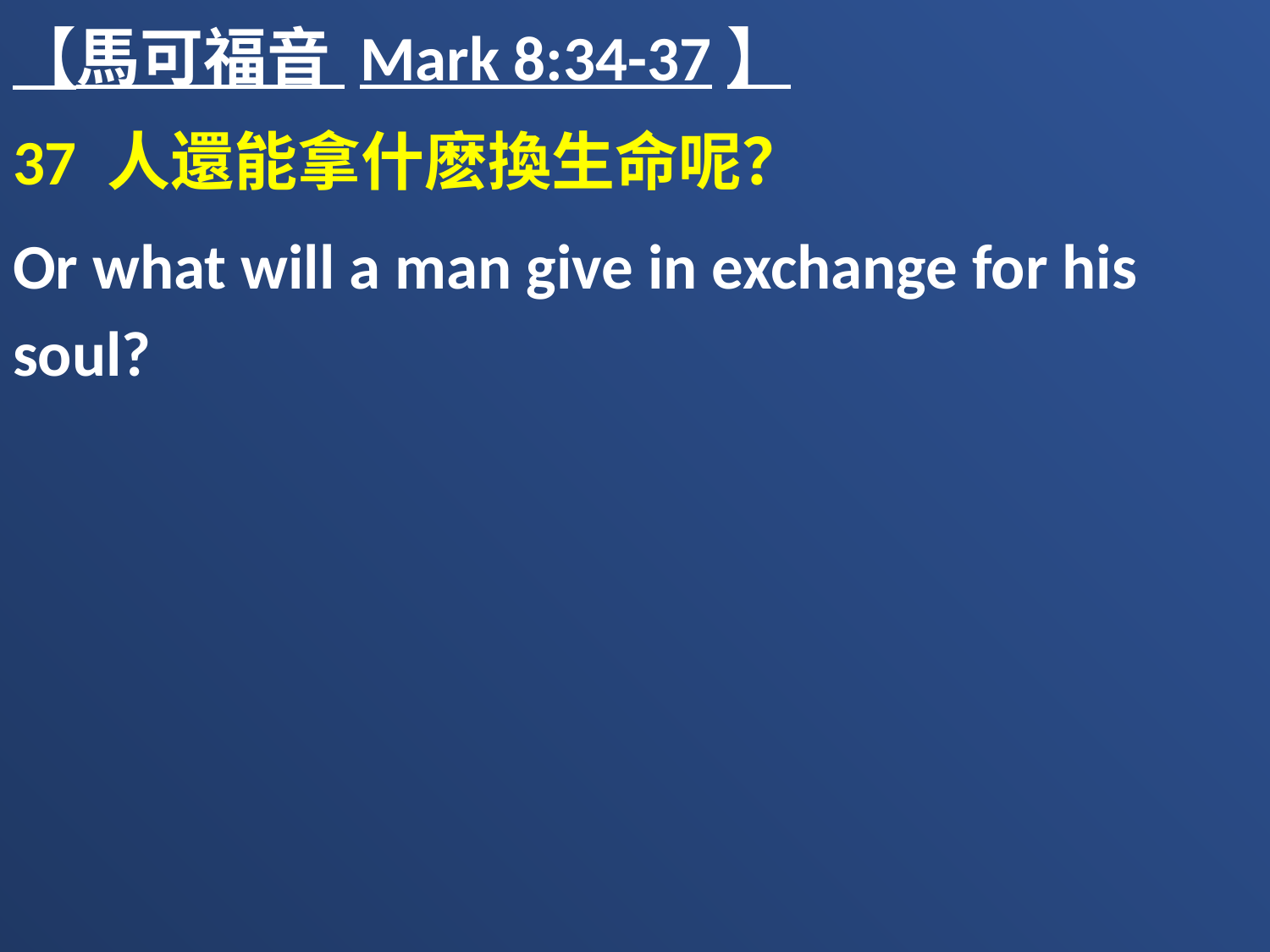

【馬可福音 Mark 8:34-37】
37 人還能拿什麽換生命呢？
Or what will a man give in exchange for his soul?